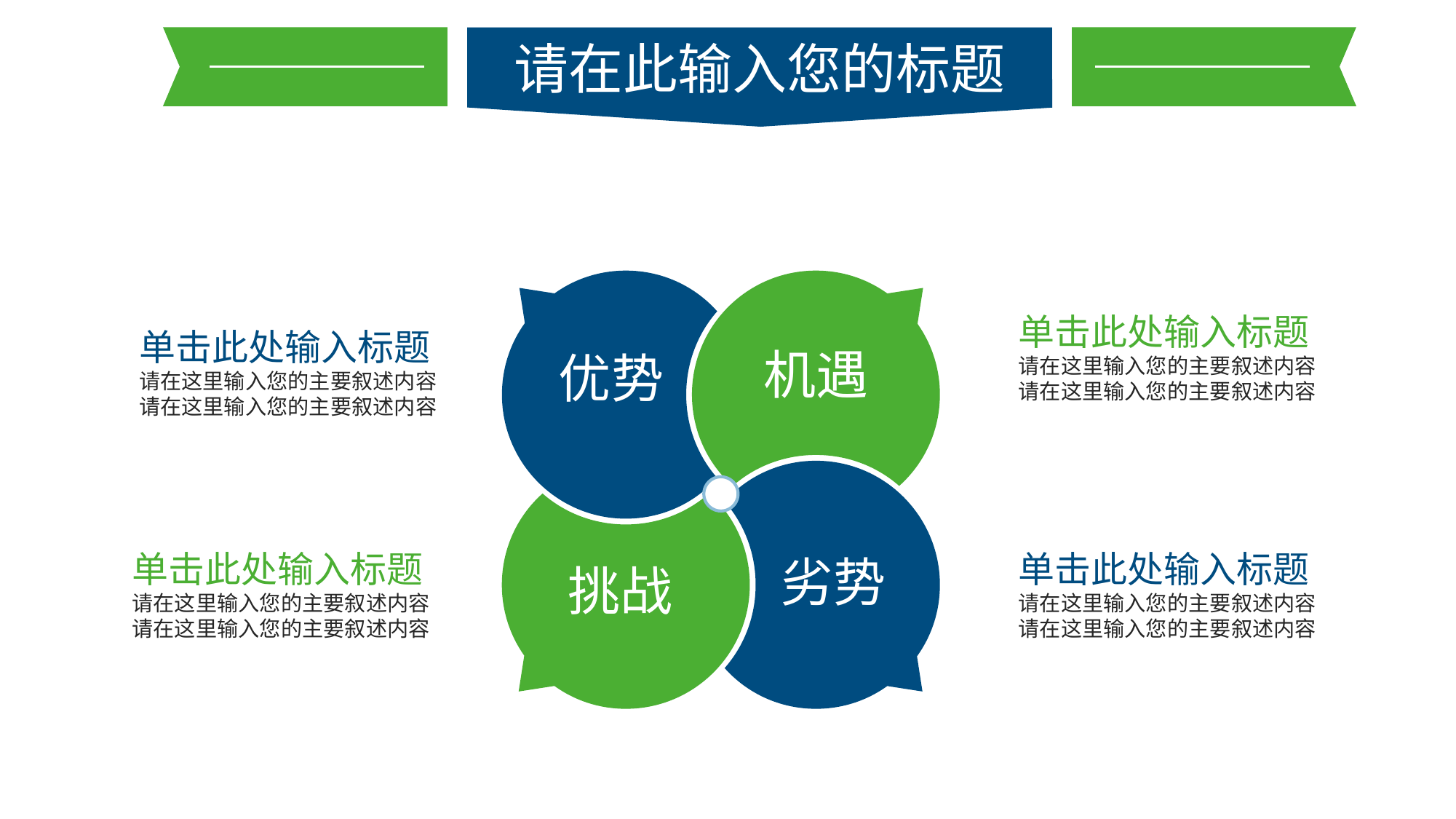

请在此输入您的标题

机遇
优势

劣势
挑战
单击此处输入标题
请在这里输入您的主要叙述内容
请在这里输入您的主要叙述内容

单击此处输入标题
请在这里输入您的主要叙述内容
请在这里输入您的主要叙述内容

单击此处输入标题
请在这里输入您的主要叙述内容
请在这里输入您的主要叙述内容

单击此处输入标题
请在这里输入您的主要叙述内容
请在这里输入您的主要叙述内容